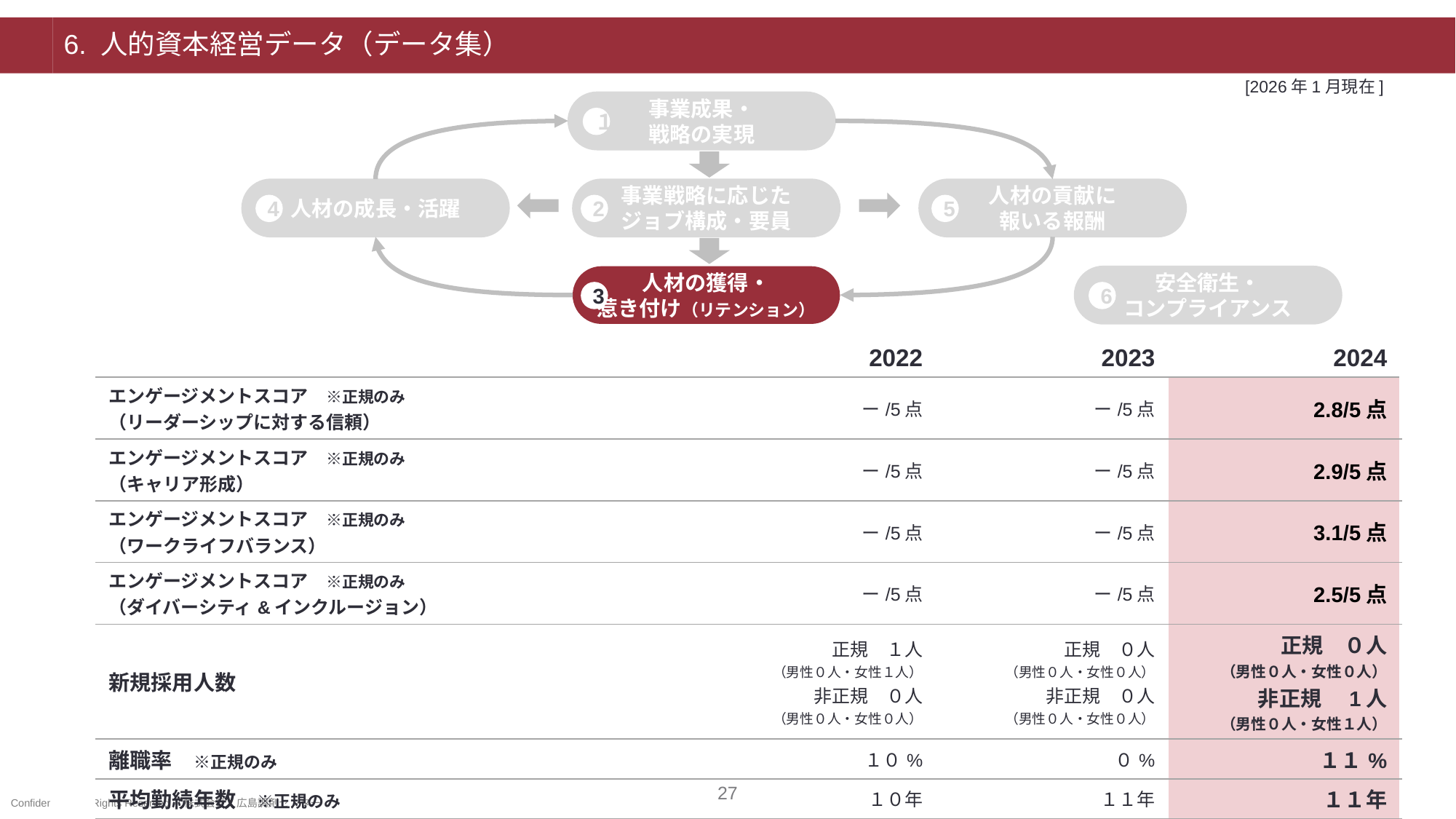

# 6. 人的資本経営データ（データ集）
[2026年1月現在]
事業成果・
戦略の実現
１

人材の貢献に
報いる報酬
人材の成長・活躍
事業戦略に応じた
ジョブ構成・要員

4
2
5

人材の獲得・
惹き付け（リテンション）
安全衛生・
コンプライアンス
3
6
|  |  | 2022 | 2023 | 2024 |
| --- | --- | --- | --- | --- |
|  | エンゲージメントスコア　※正規のみ （リーダーシップに対する信頼） | ー/5点 | ー/5点 | 2.8/5点 |
|  | エンゲージメントスコア　※正規のみ （キャリア形成） | ー/5点 | ー/5点 | 2.9/5点 |
|  | エンゲージメントスコア　※正規のみ （ワークライフバランス） | ー/5点 | ー/5点 | 3.1/5点 |
|  | エンゲージメントスコア　※正規のみ （ダイバーシティ&インクルージョン） | ー/5点 | ー/5点 | 2.5/5点 |
|  | 新規採用人数 | 正規　１人 （男性０人・女性１人） 非正規　０人 （男性０人・女性０人） | 正規　０人 （男性０人・女性０人） 非正規　０人 （男性０人・女性０人） | 正規　０人 （男性０人・女性０人） 非正規　1人 （男性０人・女性１人） |
|  | 離職率　※正規のみ | １０% | ０% | １１% |
|  | 平均勤続年数　※正規のみ | １０年 | １１年 | １１年 |
27